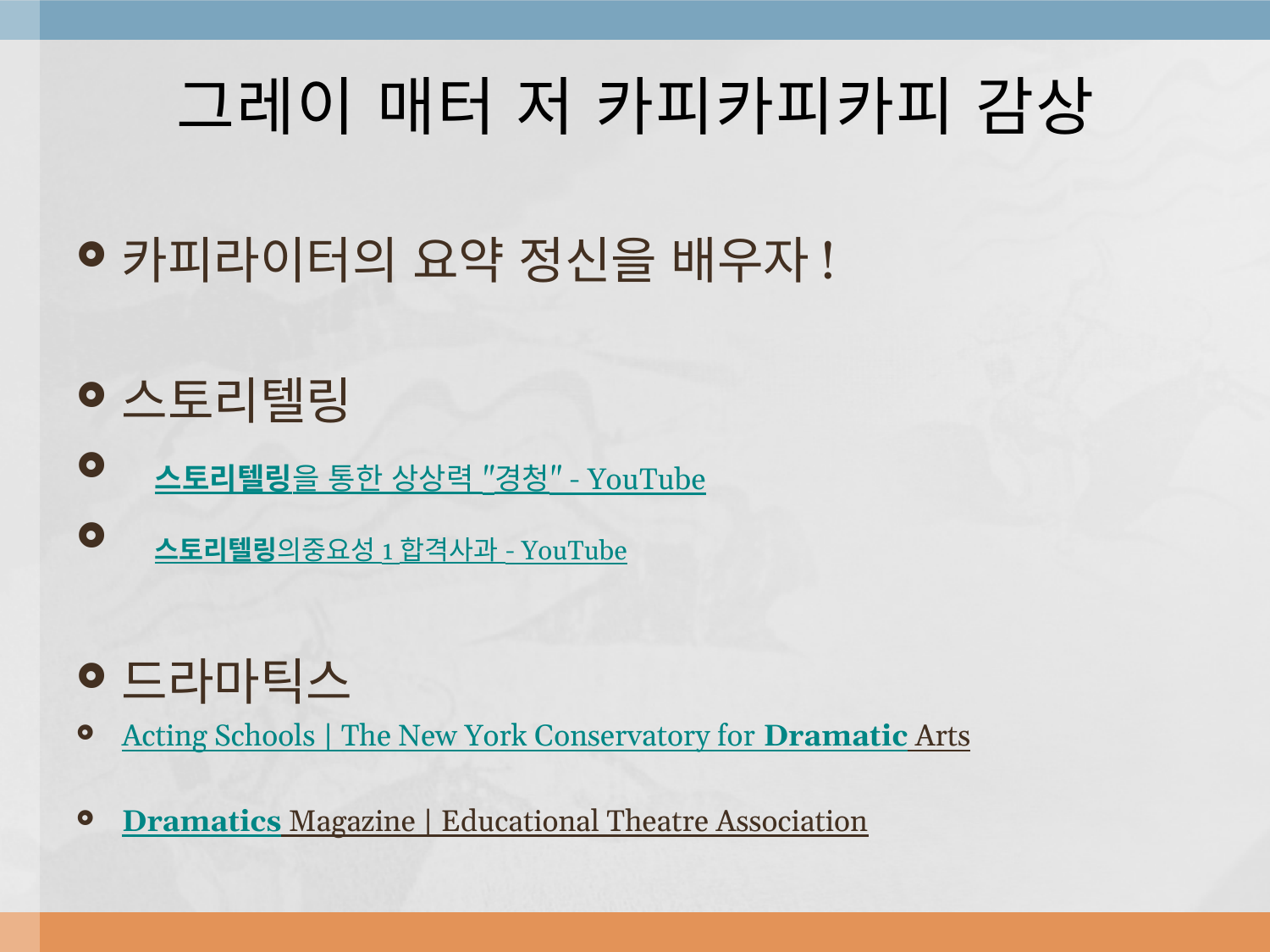

# 그레이 매터 저 카피카피카피 감상
카피라이터의 요약 정신을 배우자!

스토리텔링
  스토리텔링을 통한 상상력 "경청" - YouTube
  스토리텔링의중요성 1 합격사과 - YouTube

드라마틱스
Acting Schools | The New York Conservatory for Dramatic Arts

Dramatics Magazine | Educational Theatre Association